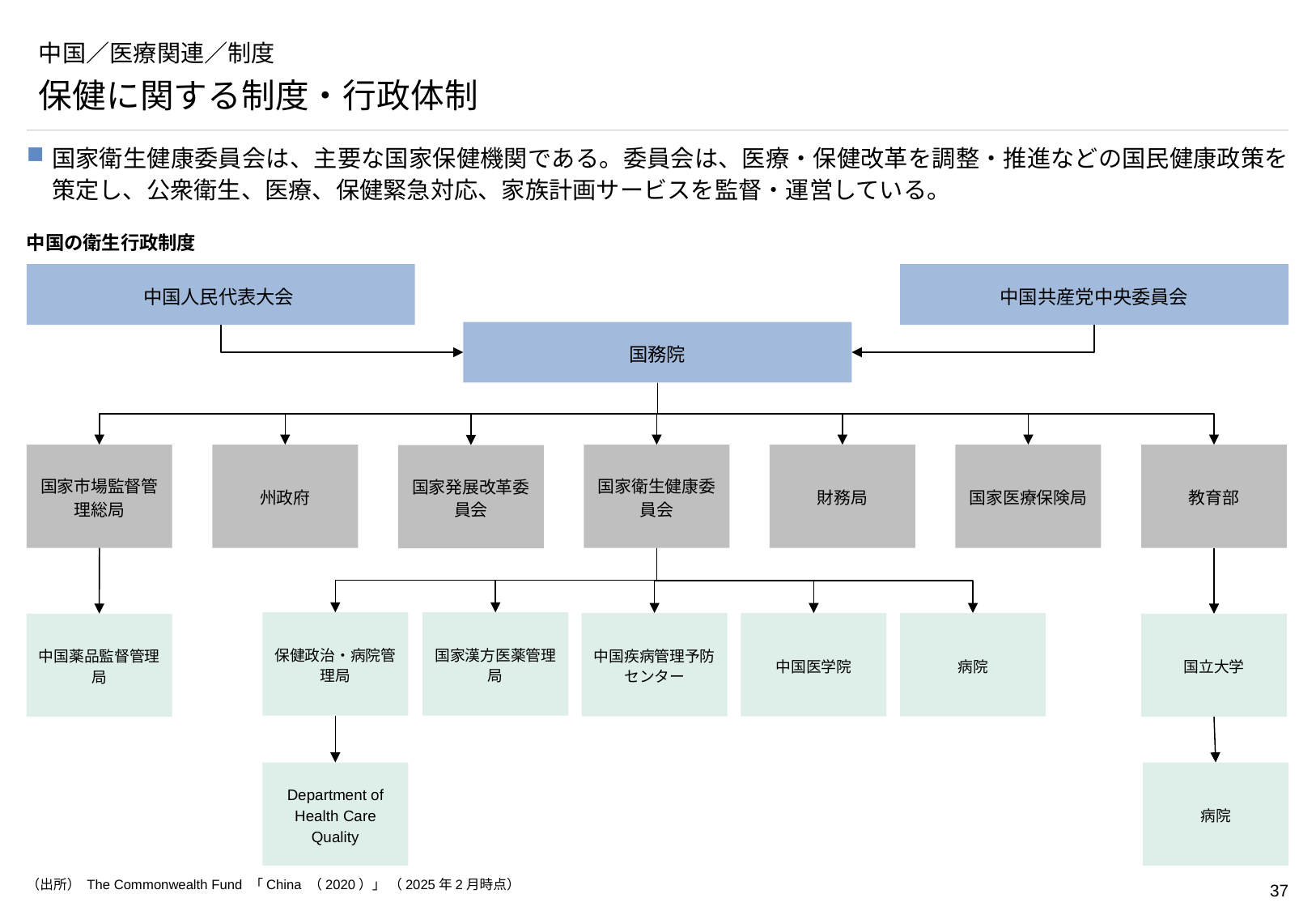

# 中国／医療関連／制度
保健に関する制度・行政体制
国家衛生健康委員会は、主要な国家保健機関である。委員会は、医療・保健改革を調整・推進などの国民健康政策を策定し、公衆衛生、医療、保健緊急対応、家族計画サービスを監督・運営している。
中国の衛生行政制度
中国人民代表大会
中国共産党中央委員会
国務院
国家市場監督管理総局
州政府
国家衛生健康委員会
財務局
国家医療保険局
教育部
国家発展改革委員会
保健政治・病院管理局
国家漢方医薬管理局
中国疾病管理予防センター
中国医学院
病院
中国薬品監督管理局
国立大学
Department of Health Care Quality
病院
（出所） The Commonwealth Fund 「China （2020）」 （2025年2月時点）